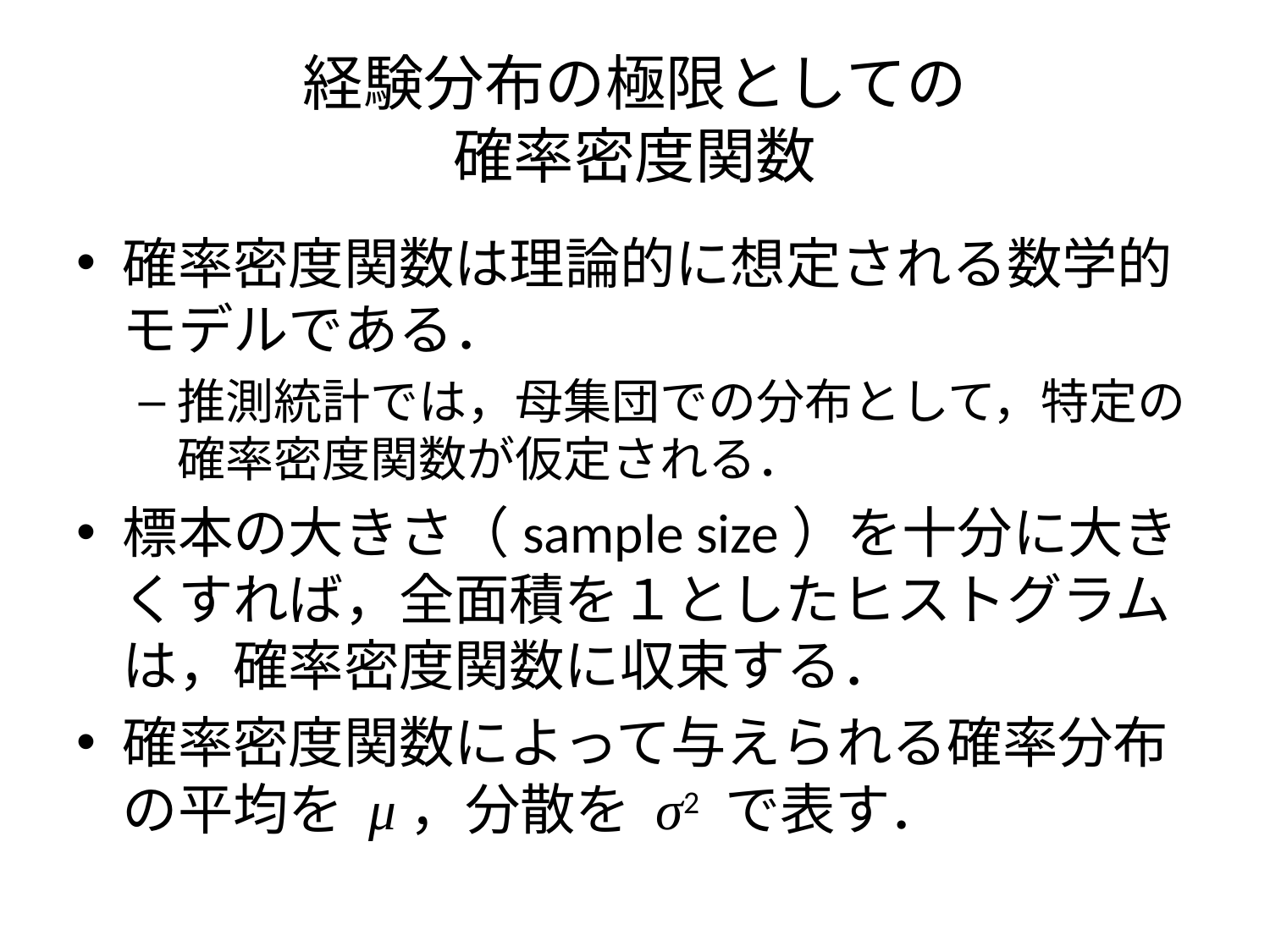

# 経験分布の極限としての 確率密度関数
確率密度関数は理論的に想定される数学的モデルである．
推測統計では，母集団での分布として，特定の確率密度関数が仮定される．
標本の大きさ（sample size）を十分に大きくすれば，全面積を１としたヒストグラムは，確率密度関数に収束する．
確率密度関数によって与えられる確率分布の平均を μ，分散を σ2 で表す．